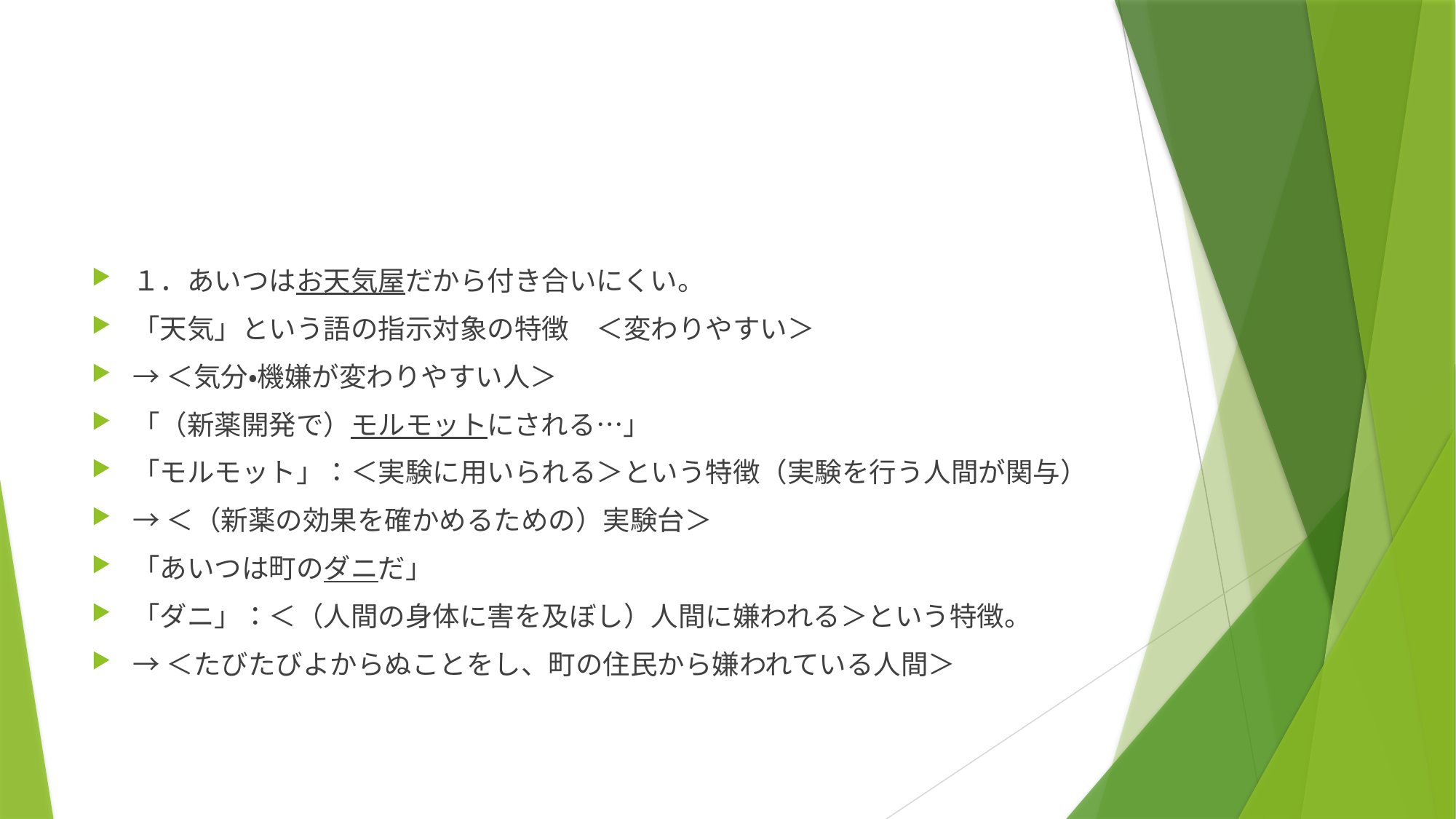

#
１．あいつはお天気屋だから付き合いにくい。
「天気」という語の指示対象の特徴　＜変わりやすい＞
→＜気分・機嫌が変わりやすい人＞
「（新薬開発で）モルモットにされる…」
「モルモット」：＜実験に用いられる＞という特徴（実験を行う人間が関与）
→＜（新薬の効果を確かめるための）実験台＞
「あいつは町のダニだ」
「ダニ」：＜（人間の身体に害を及ぼし）人間に嫌われる＞という特徴。
→＜たびたびよからぬことをし、町の住民から嫌われている人間＞